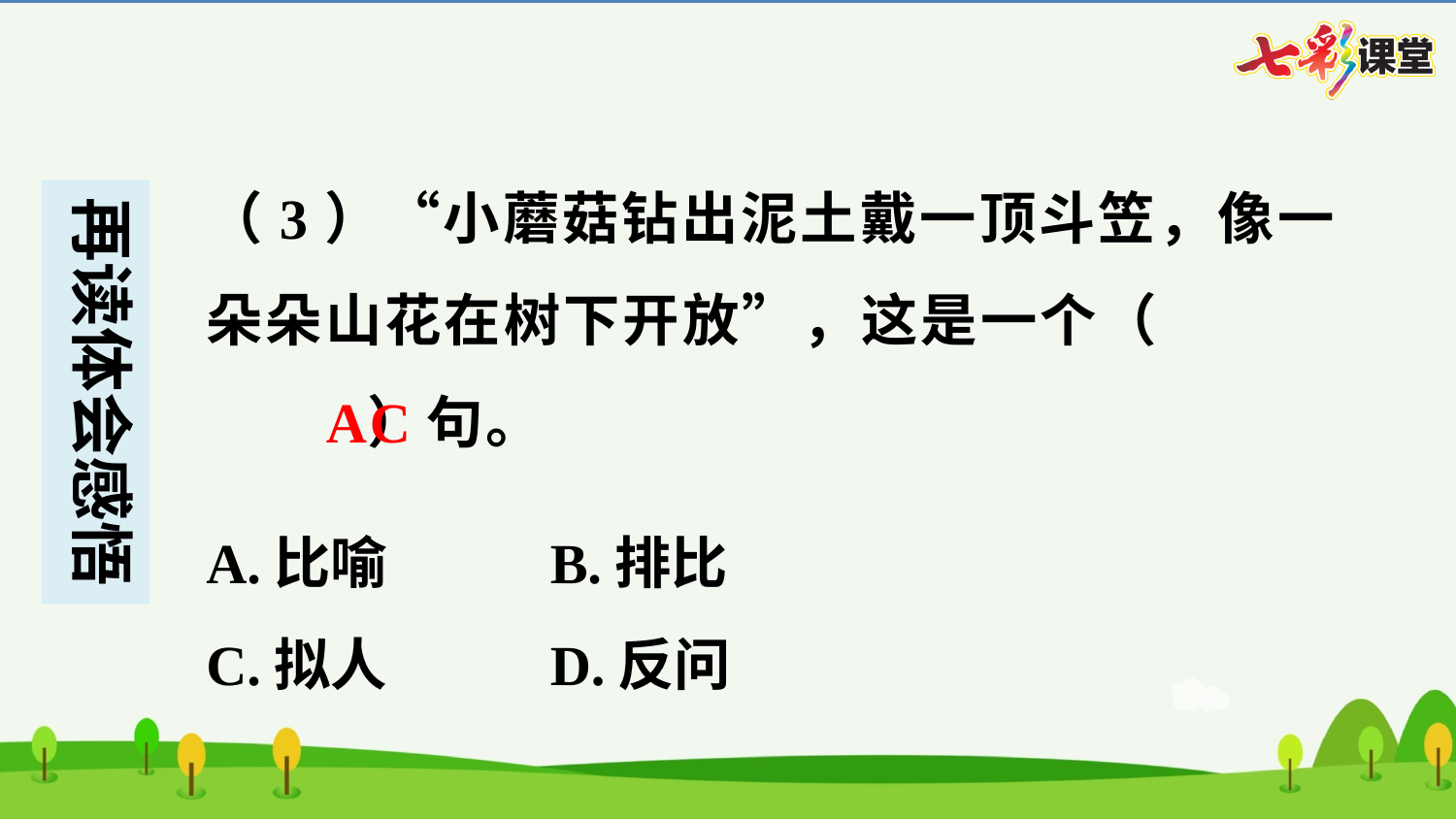

（3）“小蘑菇钻出泥土戴一顶斗笠，像一朵朵山花在树下开放”，这是一个（　AC　）句。
AC
| A.比喻 | B.排比 |
| --- | --- |
| C.拟人 | D.反问 |